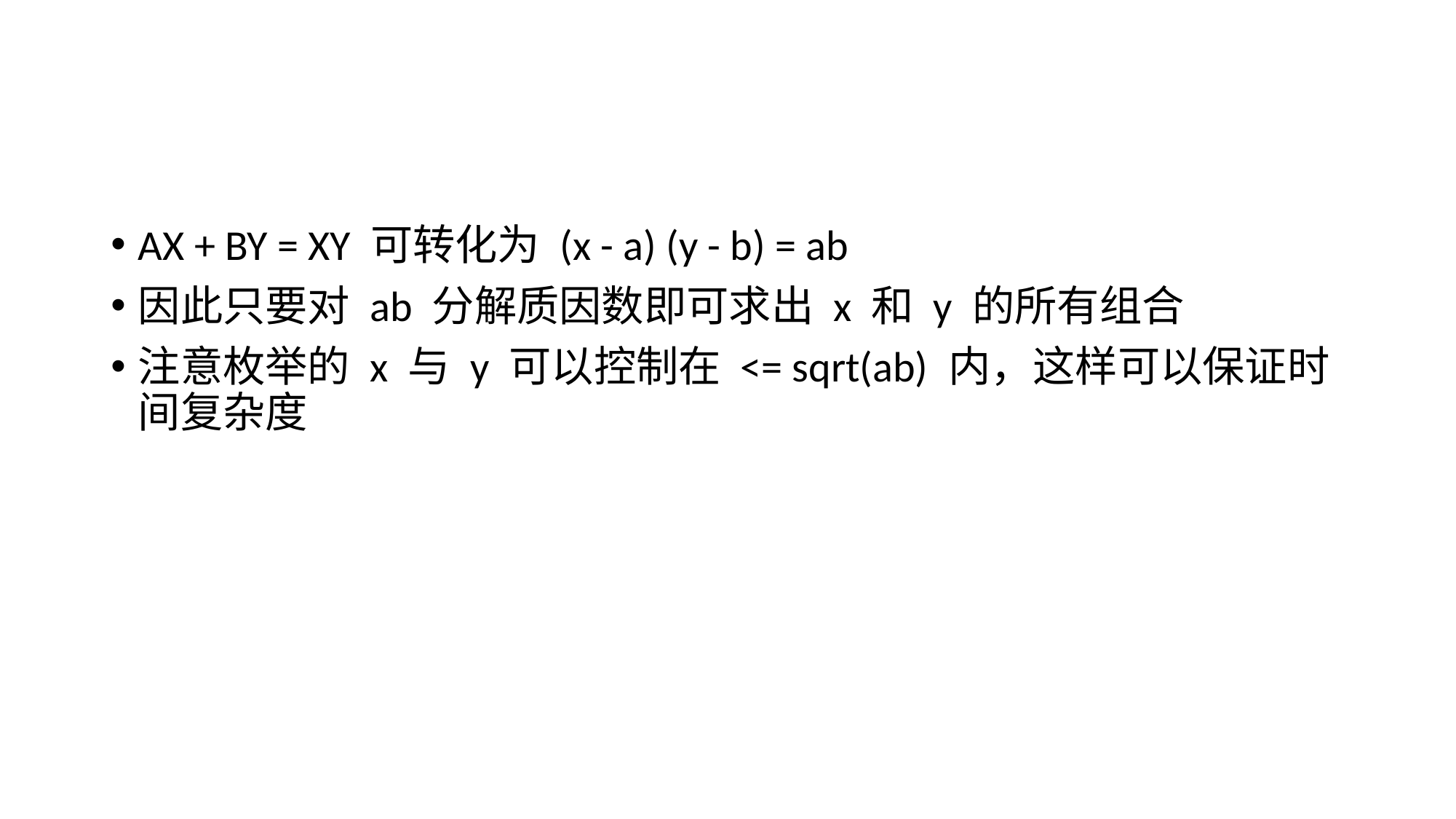

#
AX + BY = XY 可转化为 (x - a) (y - b) = ab
因此只要对 ab 分解质因数即可求出 x 和 y 的所有组合
注意枚举的 x 与 y 可以控制在 <= sqrt(ab) 内，这样可以保证时间复杂度